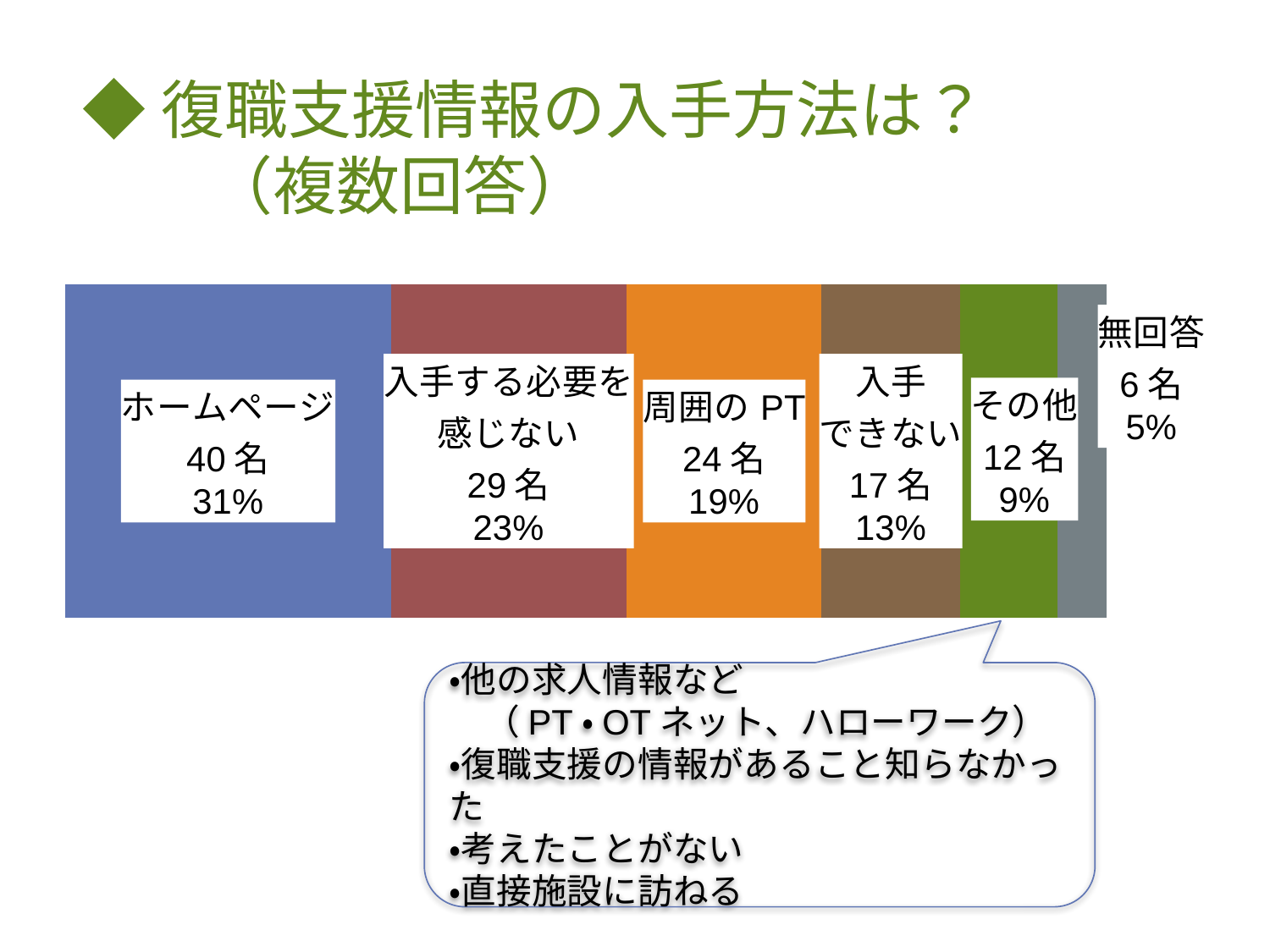

### Chart

| Category | ホームページ | 入手する必要を感じない | 周囲のPT | 入手できない | その他 | 無回答 |
|---|---|---|---|---|---|---|
◆復職支援情報の入手方法は？
　　（複数回答）
・他の求人情報など
　（PT・OTネット、ハローワーク）
・復職支援の情報があること知らなかった
・考えたことがない
・直接施設に訪ねる